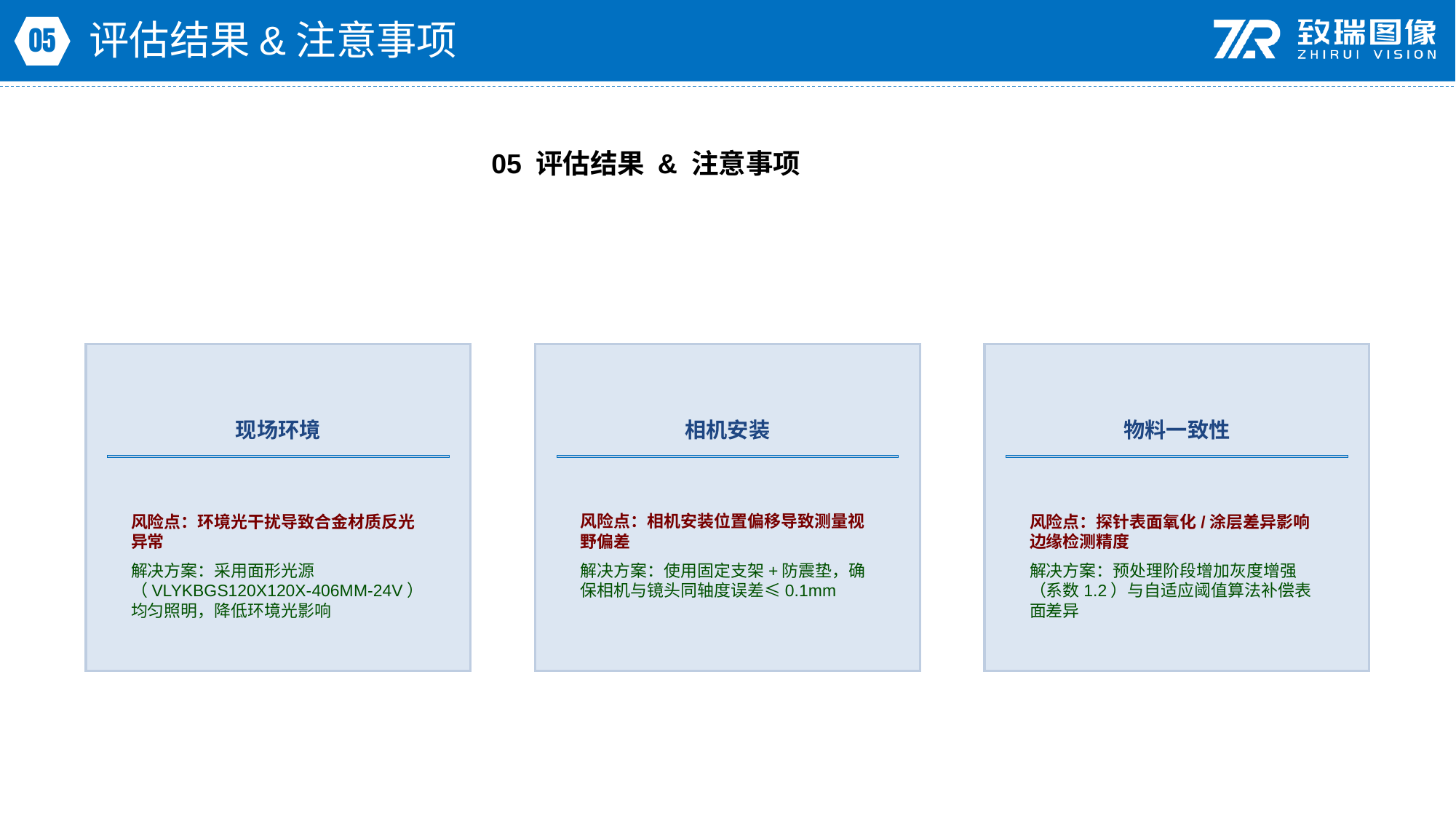

评估结果&注意事项
05

05 评估结果 & 注意事项

现场环境

相机安装

物料一致性

风险点：环境光干扰导致合金材质反光异常
解决方案：采用面形光源（VLYKBGS120X120X-406MM-24V）均匀照明，降低环境光影响

风险点：相机安装位置偏移导致测量视野偏差
解决方案：使用固定支架+防震垫，确保相机与镜头同轴度误差≤0.1mm

风险点：探针表面氧化/涂层差异影响边缘检测精度
解决方案：预处理阶段增加灰度增强（系数1.2）与自适应阈值算法补偿表面差异